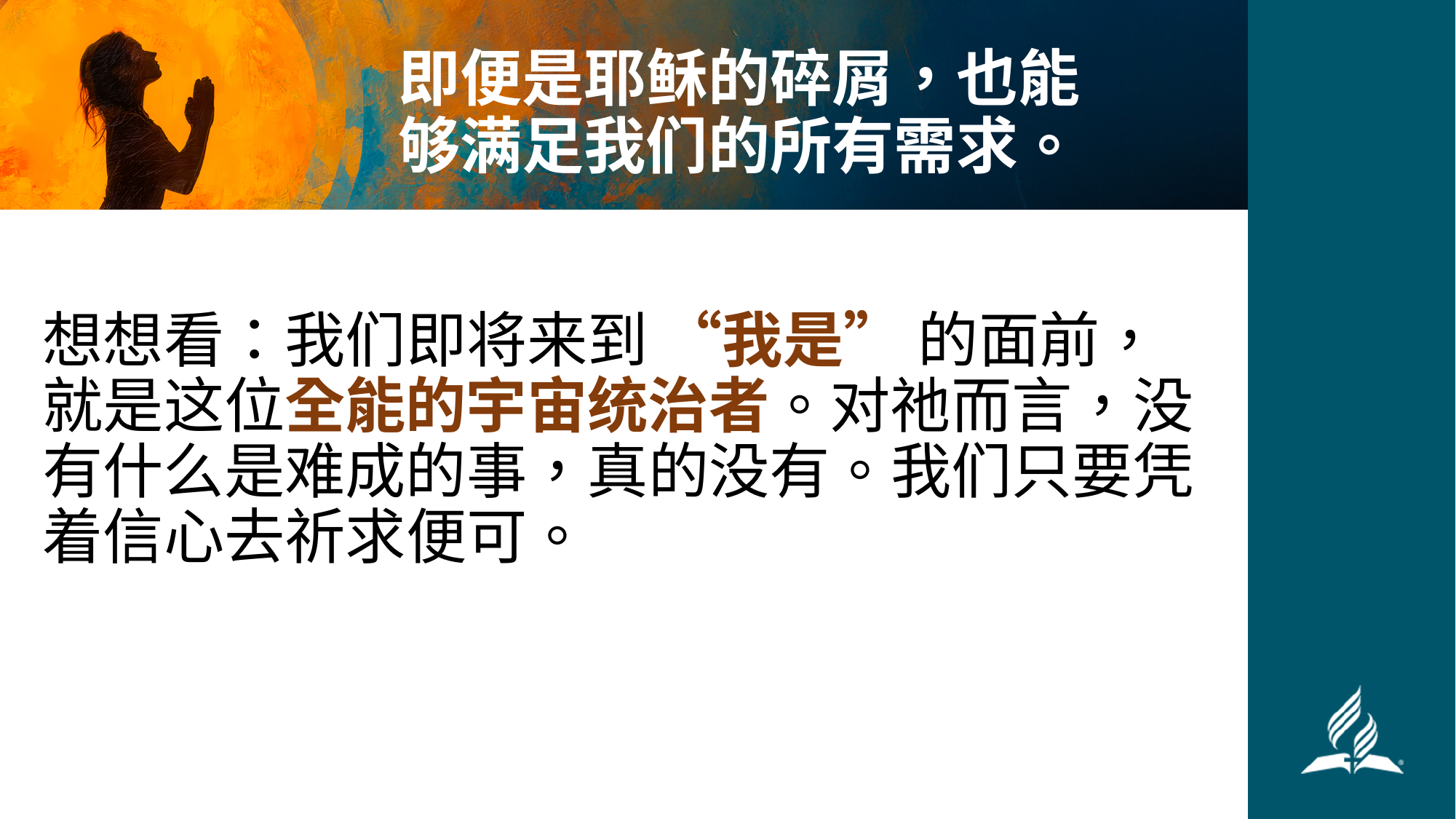

# 即便是耶稣的碎屑，也能够满足我们的所有需求。

想想看：我们即将来到 “我是” 的面前，就是这位全能的宇宙统治者。对祂而言，没有什么是难成的事，真的没有。我们只要凭着信心去祈求便可。